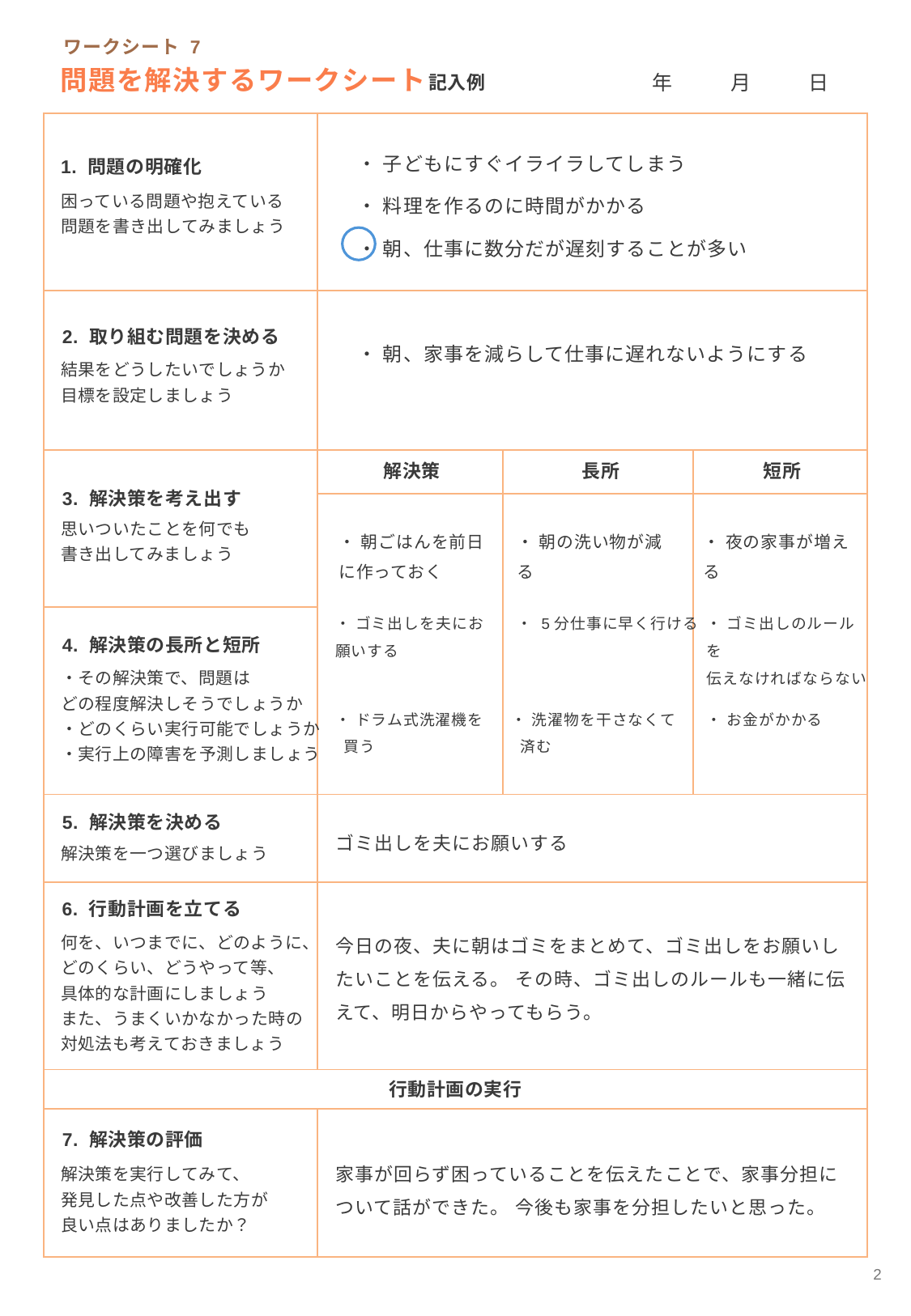

ワークシート 7
問題を解決するワークシート
　年　　  月　  　日
記入例
|  |  |  |  |
| --- | --- | --- | --- |
|  |  |  |  |
|  |  |  |  |
|  |  |  |  |
|  |  |  |  |
|  |  |  |  |
|  |  |  |  |
|  |  |  |  |
・ 子どもにすぐイライラしてしまう
1. 問題の明確化
・ 料理を作るのに時間がかかる
困っている問題や抱えている
問題を書き出してみましょう
・ 朝、仕事に数分だが遅刻することが多い

2. 取り組む問題を決める
・ 朝、家事を減らして仕事に遅れないようにする
結果をどうしたいでしょうか
目標を設定しましょう
解決策
長所
短所
3. 解決策を考え出す
思いついたことを何でも
書き出してみましょう
・ 朝ごはんを前日に作っておく
・ 朝の洗い物が減る
・ 夜の家事が増える
・ ゴミ出しを夫にお願いする
・ 5分仕事に早く行ける
・ ゴミ出しのルールを
伝えなければならない
4. 解決策の長所と短所
・その解決策で、問題は
どの程度解決しそうでしょうか
・どのくらい実行可能でしょうか
・実行上の障害を予測しましょう
・ ドラム式洗濯機を
  買う
・ 洗濯物を干さなくて
  済む
・ お金がかかる
5. 解決策を決める
ゴミ出しを夫にお願いする
解決策を一つ選びましょう
6. 行動計画を立てる
今日の夜、夫に朝はゴミをまとめて、ゴミ出しをお願いしたいことを伝える。 その時、ゴミ出しのルールも一緒に伝えて、明日からやってもらう。
何を、いつまでに、どのように、
どのくらい、どうやって等、
具体的な計画にしましょう
また、うまくいかなかった時の
対処法も考えておきましょう
行動計画の実行
7. 解決策の評価
家事が回らず困っていることを伝えたことで、家事分担について話ができた。 今後も家事を分担したいと思った。
解決策を実行してみて、
発見した点や改善した方が
良い点はありましたか？
2